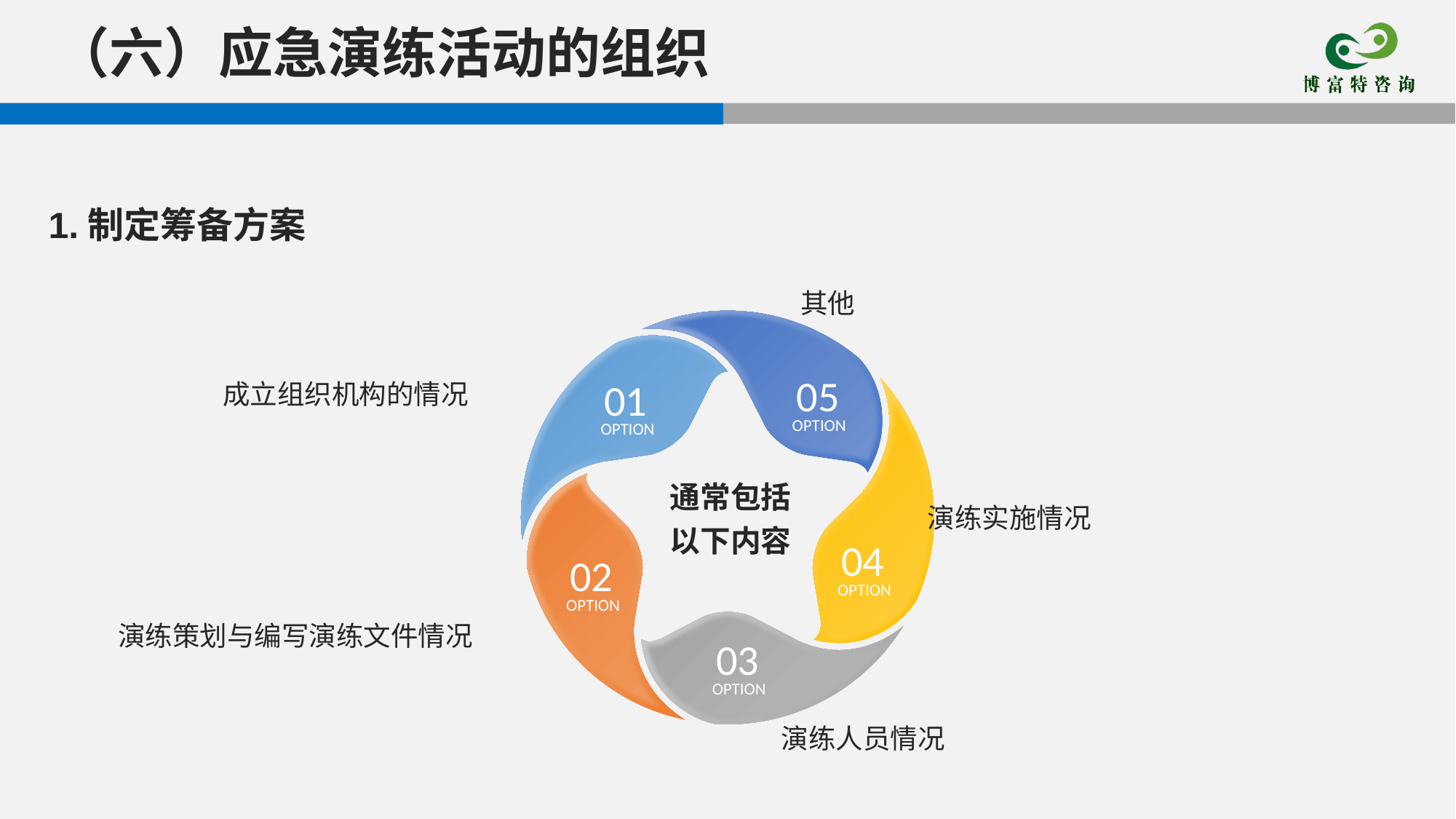

（六）应急演练活动的组织

1.制定筹备方案
其他

05
01
成立组织机构的情况

OPTION
OPTION
通常包括
以下内容

演练实施情况
04
02
OPTION
OPTION

演练策划与编写演练文件情况
03
OPTION
演练人员情况